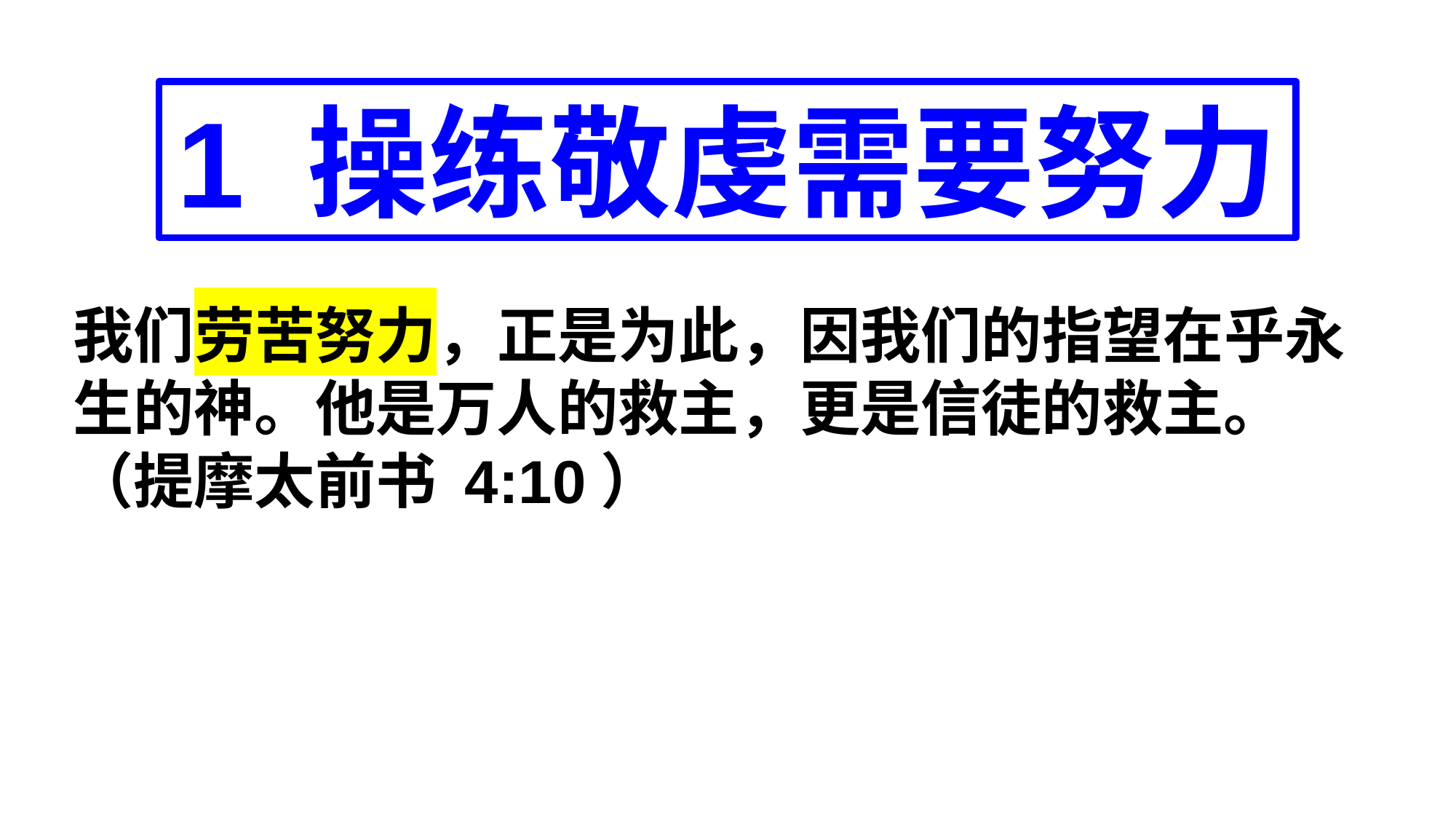

1 操练敬虔需要努力
我们劳苦努力，正是为此，因我们的指望在乎永生的神。他是万人的救主，更是信徒的救主。（提摩太前书 4:10）